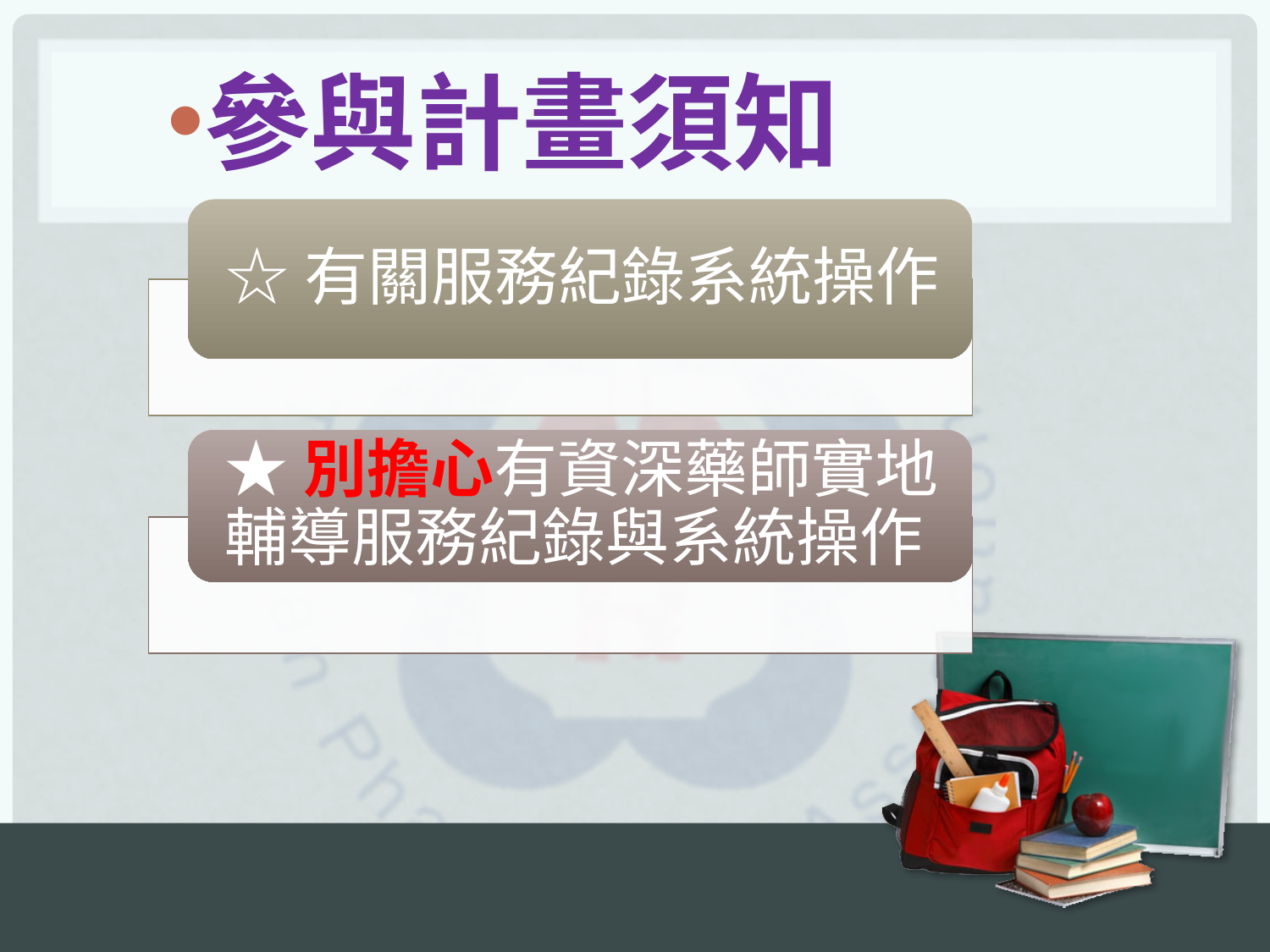

參與計畫須知
☆有關服務紀錄系統操作
★別擔心有資深藥師實地輔導服務紀錄與系統操作